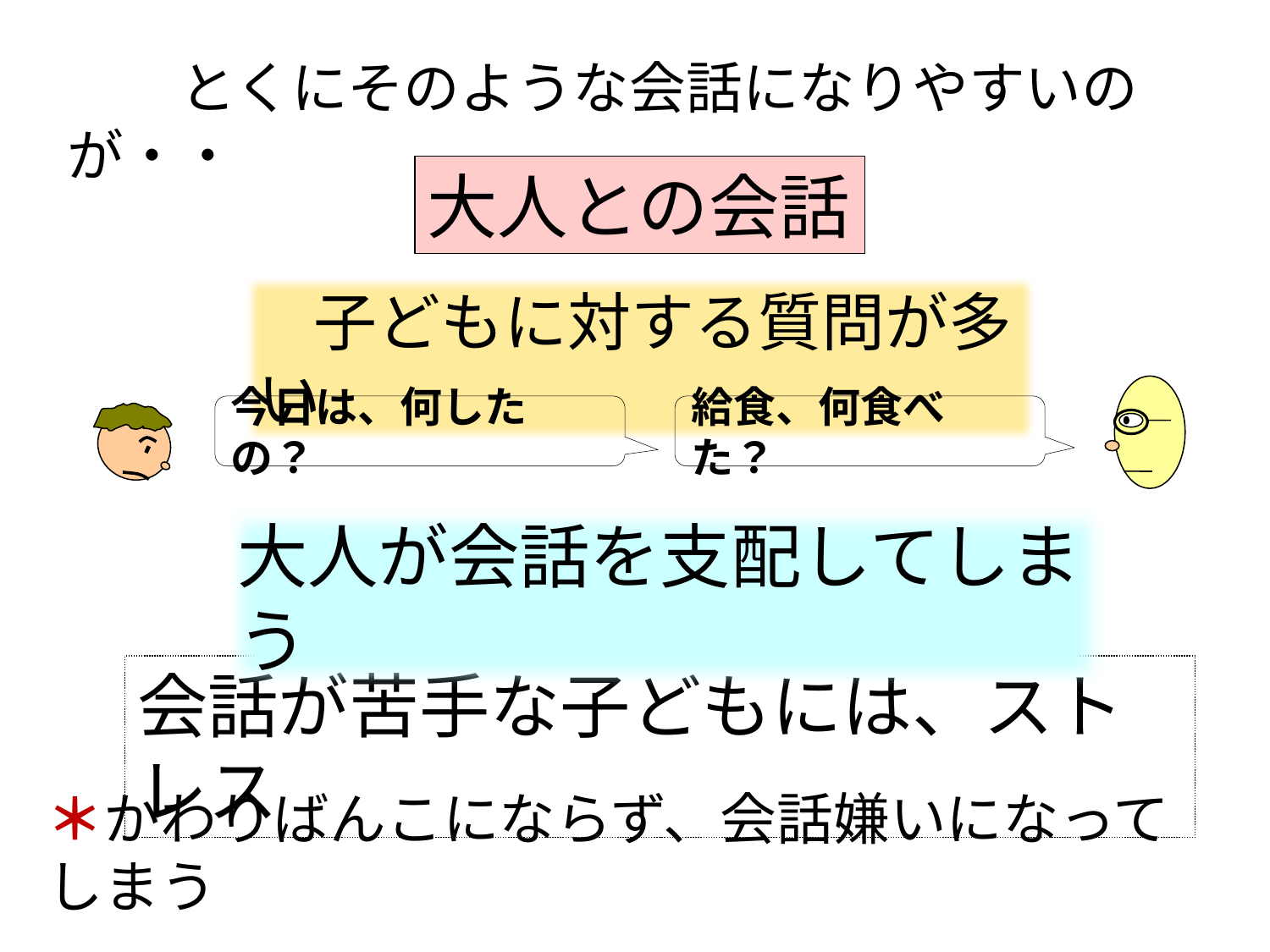

とくにそのような会話になりやすいのが・・
大人との会話
　子どもに対する質問が多い

今日は、何したの？
給食、何食べた？

大人が会話を支配してしまう

会話が苦手な子どもには、ストレス
＊かわりばんこにならず、会話嫌いになってしまう